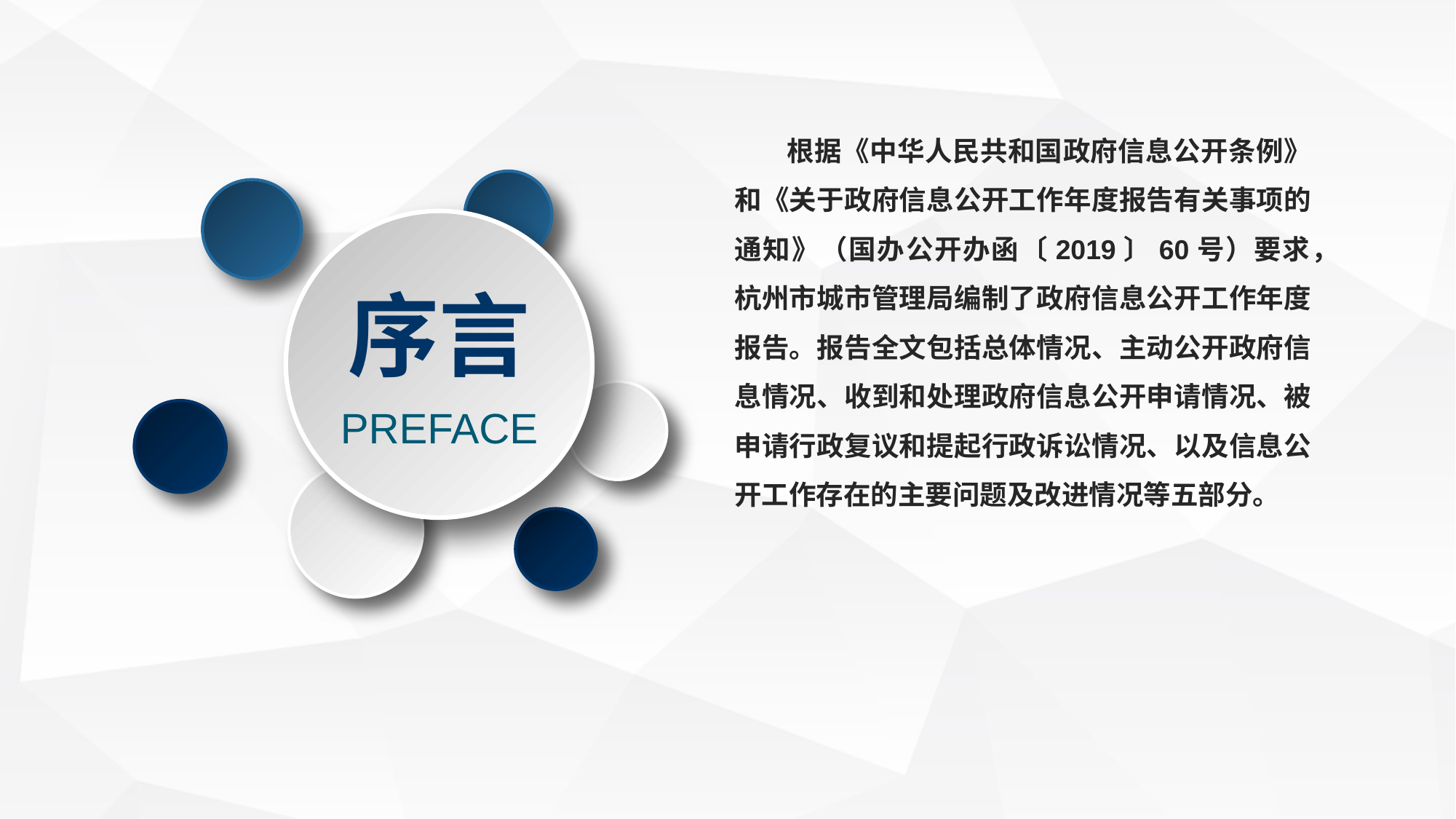

根据《中华人民共和国政府信息公开条例》和《关于政府信息公开工作年度报告有关事项的通知》（国办公开办函〔2019〕60号）要求，杭州市城市管理局编制了政府信息公开工作年度报告。报告全文包括总体情况、主动公开政府信息情况、收到和处理政府信息公开申请情况、被申请行政复议和提起行政诉讼情况、以及信息公开工作存在的主要问题及改进情况等五部分。

序言

PREFACE